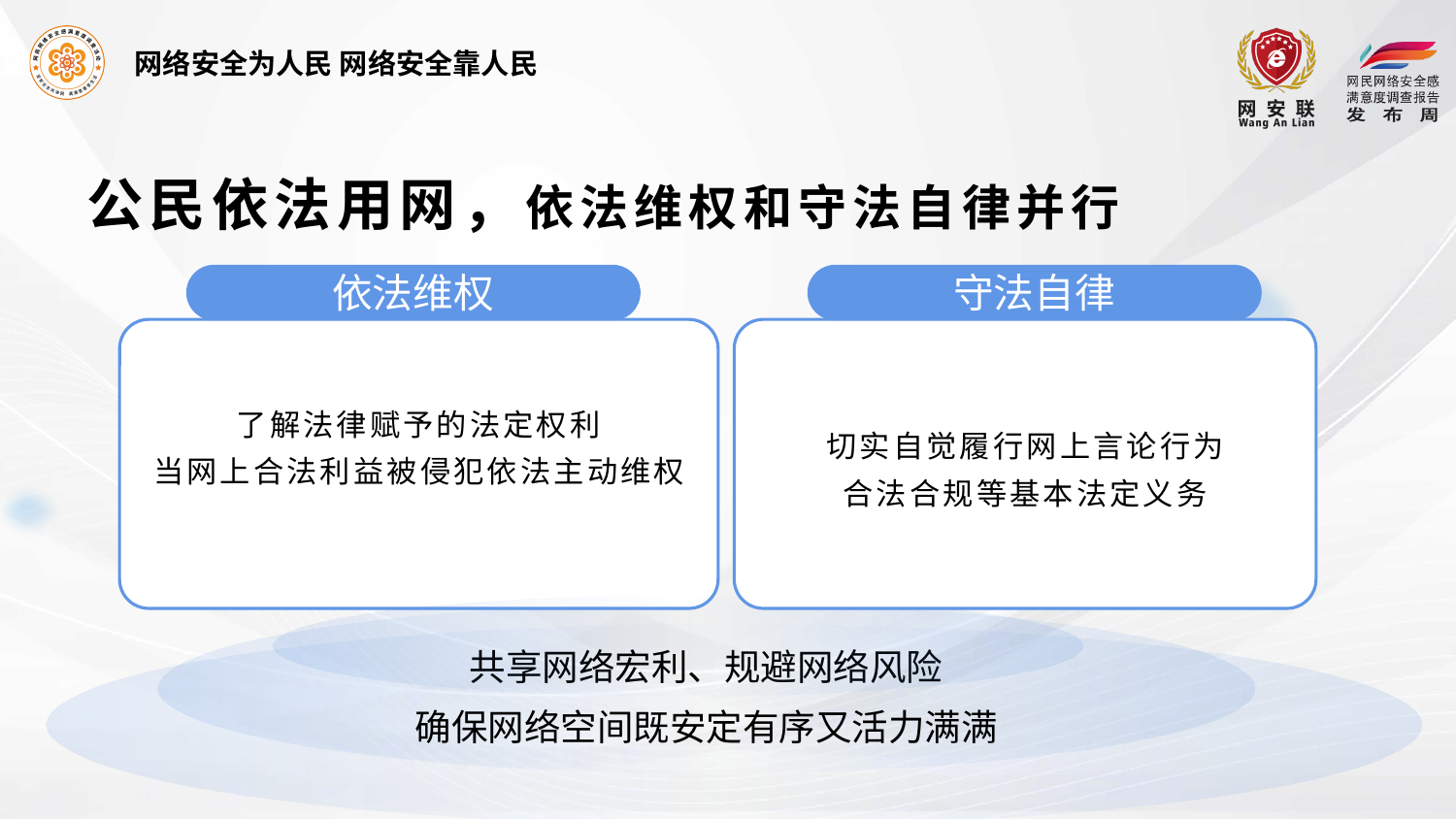

# 公民依法用网，依法维权和守法自律并行

依法维权
守法自律
了解法律赋予的法定权利
当网上合法利益被侵犯依法主动维权

切实自觉履行网上言论行为
合法合规等基本法定义务

共享网络宏利、规避网络风险
确保网络空间既安定有序又活力满满